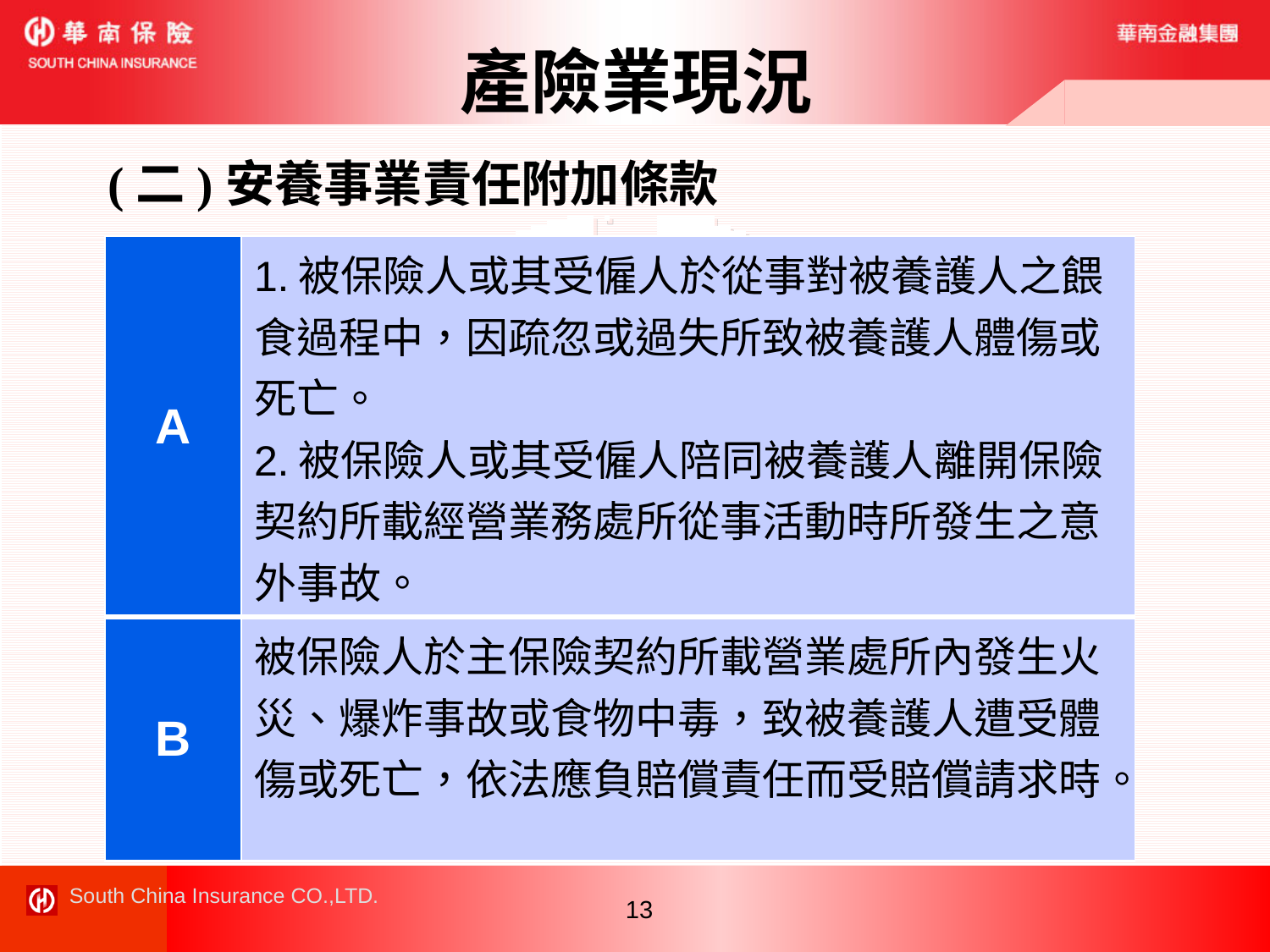

# 產險業現況
(二)安養事業責任附加條款

| A | 1.被保險人或其受僱人於從事對被養護人之餵食過程中，因疏忽或過失所致被養護人體傷或死亡。 2.被保險人或其受僱人陪同被養護人離開保險契約所載經營業務處所從事活動時所發生之意外事故。 |
| --- | --- |
| B | 被保險人於主保險契約所載營業處所內發生火災、爆炸事故或食物中毒，致被養護人遭受體傷或死亡，依法應負賠償責任而受賠償請求時。 |
13